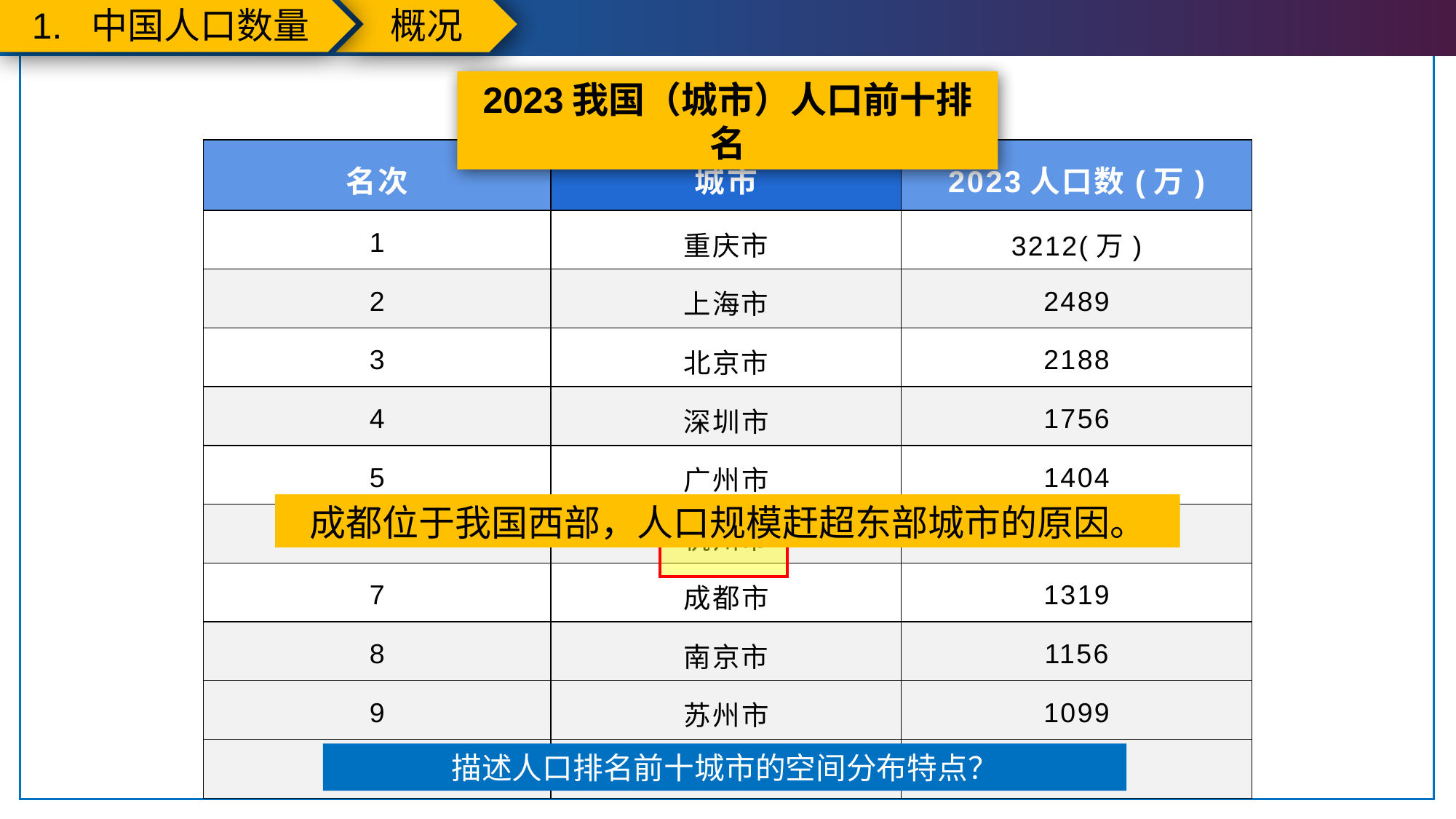

1.  中国人口数量
概况
2023我国（城市）人口前十排名
| 名次 | 城市 | 2023人口数(万) |
| --- | --- | --- |
| 1 | 重庆市 | 3212(万) |
| 2 | 上海市 | 2489 |
| 3 | 北京市 | 2188 |
| 4 | 深圳市 | 1756 |
| 5 | 广州市 | 1404 |
| 6 | 杭州市 | 1365 |
| 7 | 成都市 | 1319 |
| 8 | 南京市 | 1156 |
| 9 | 苏州市 | 1099 |
| 10 | 西安市 | 1093 |
成都位于我国西部，人口规模赶超东部城市的原因。

描述人口排名前十城市的空间分布特点？